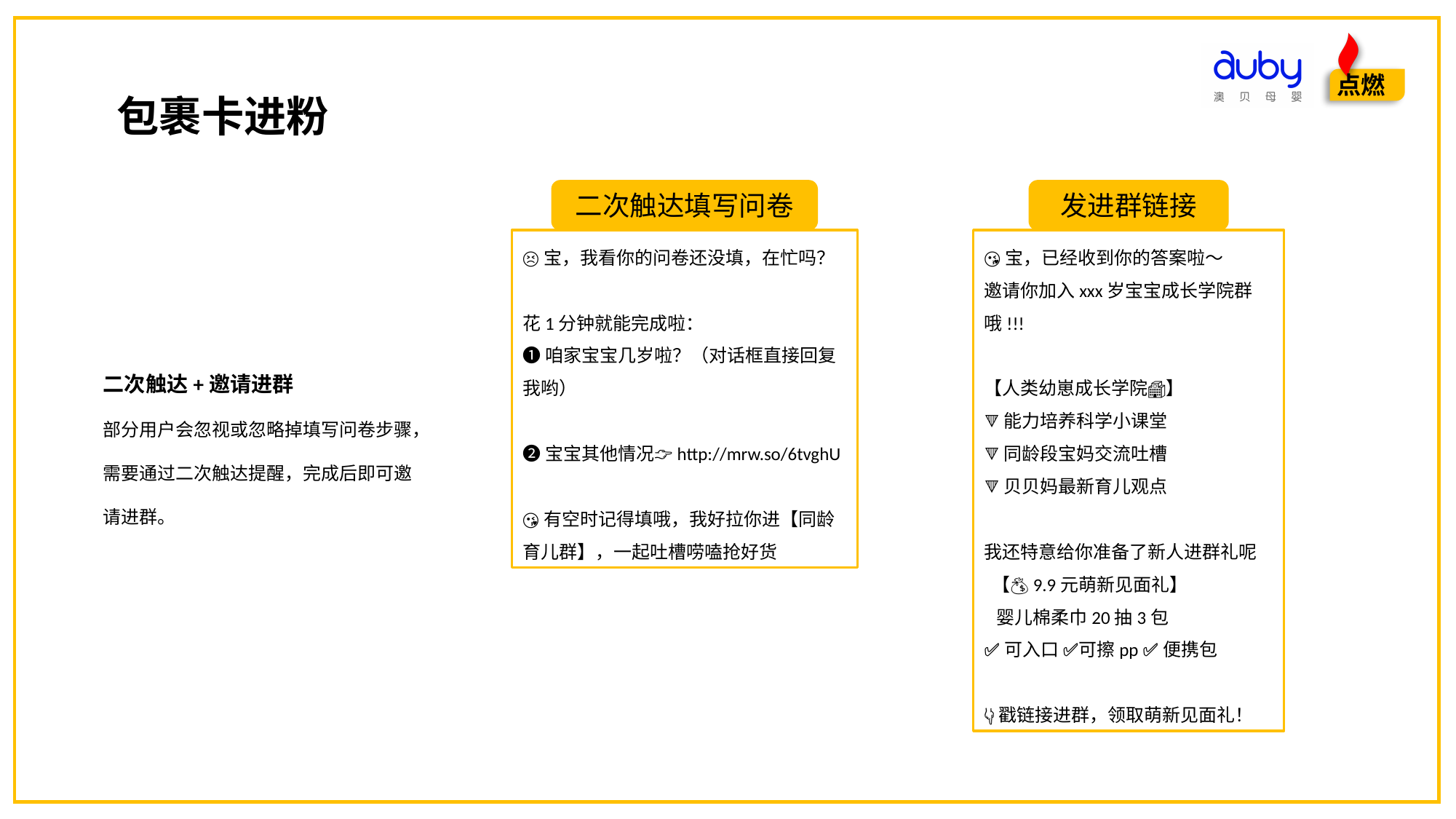

包裹卡进粉
二次触达填写问卷
发进群链接
😣宝，我看你的问卷还没填，在忙吗？

花1分钟就能完成啦：
❶咱家宝宝几岁啦？（对话框直接回复我哟）

❷宝宝其他情况👉http://mrw.so/6tvghU

😘有空时记得填哦，我好拉你进【同龄育儿群】，一起吐槽唠嗑抢好货
😘宝，已经收到你的答案啦～
邀请你加入xxx岁宝宝成长学院群哦!!!

【人类幼崽成长学院🏫】
🔻能力培养科学小课堂
🔻同龄段宝妈交流吐槽
🔻贝贝妈最新育儿观点

我还特意给你准备了新人进群礼呢
 【💰9.9元萌新见面礼】
  婴儿棉柔巾20抽3包
✅可入口 ✅可擦pp ✅便携包

👇戳链接进群，领取萌新见面礼！
二次触达+邀请进群
部分用户会忽视或忽略掉填写问卷步骤，需要通过二次触达提醒，完成后即可邀请进群。